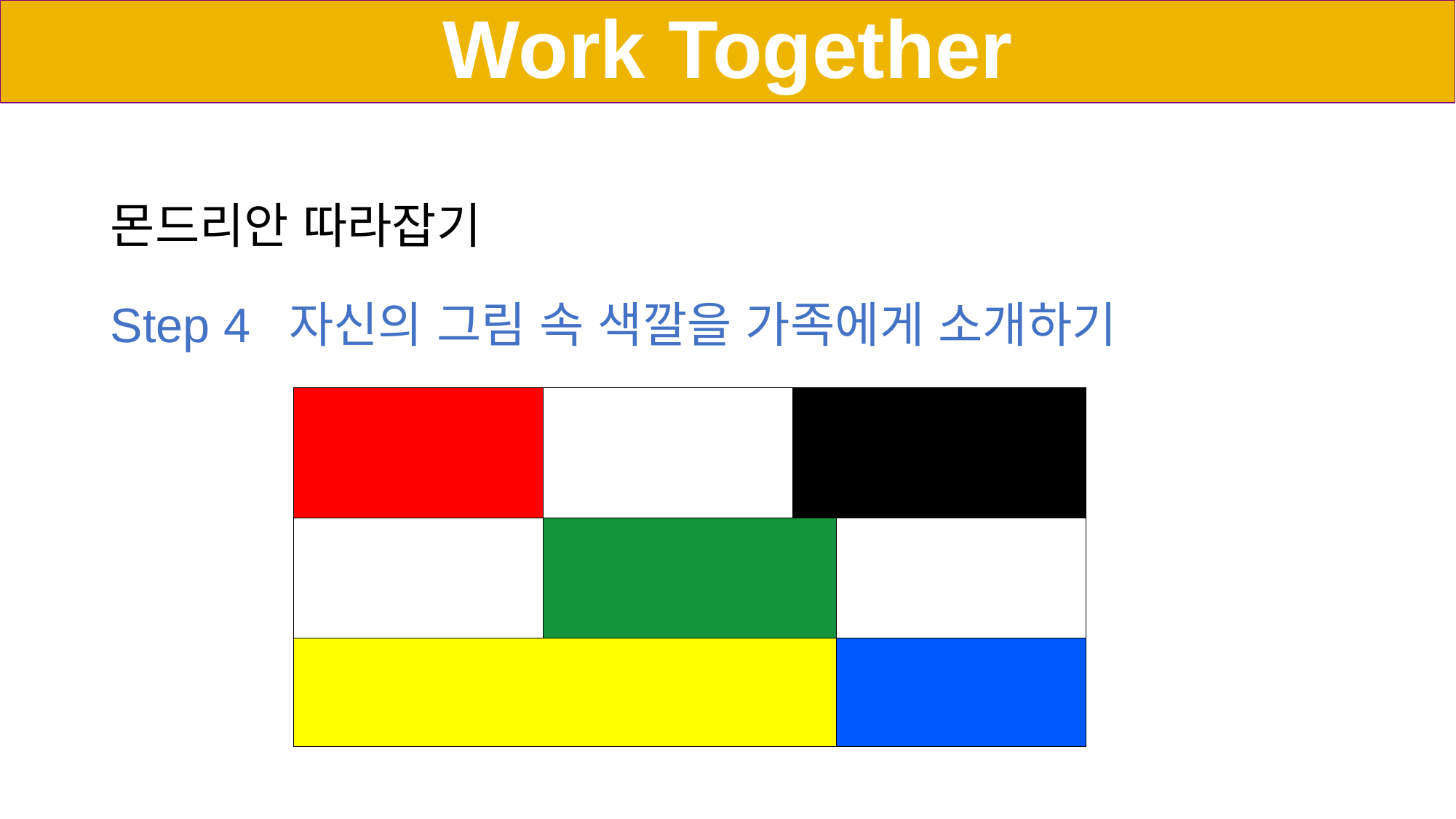

Work Together
몬드리안 따라잡기
Step 4  자신의 그림 속 색깔을 가족에게 소개하기
|  |  |  |  |
| --- | --- | --- | --- |
|  |  |  |  |
|  |  |  |  |